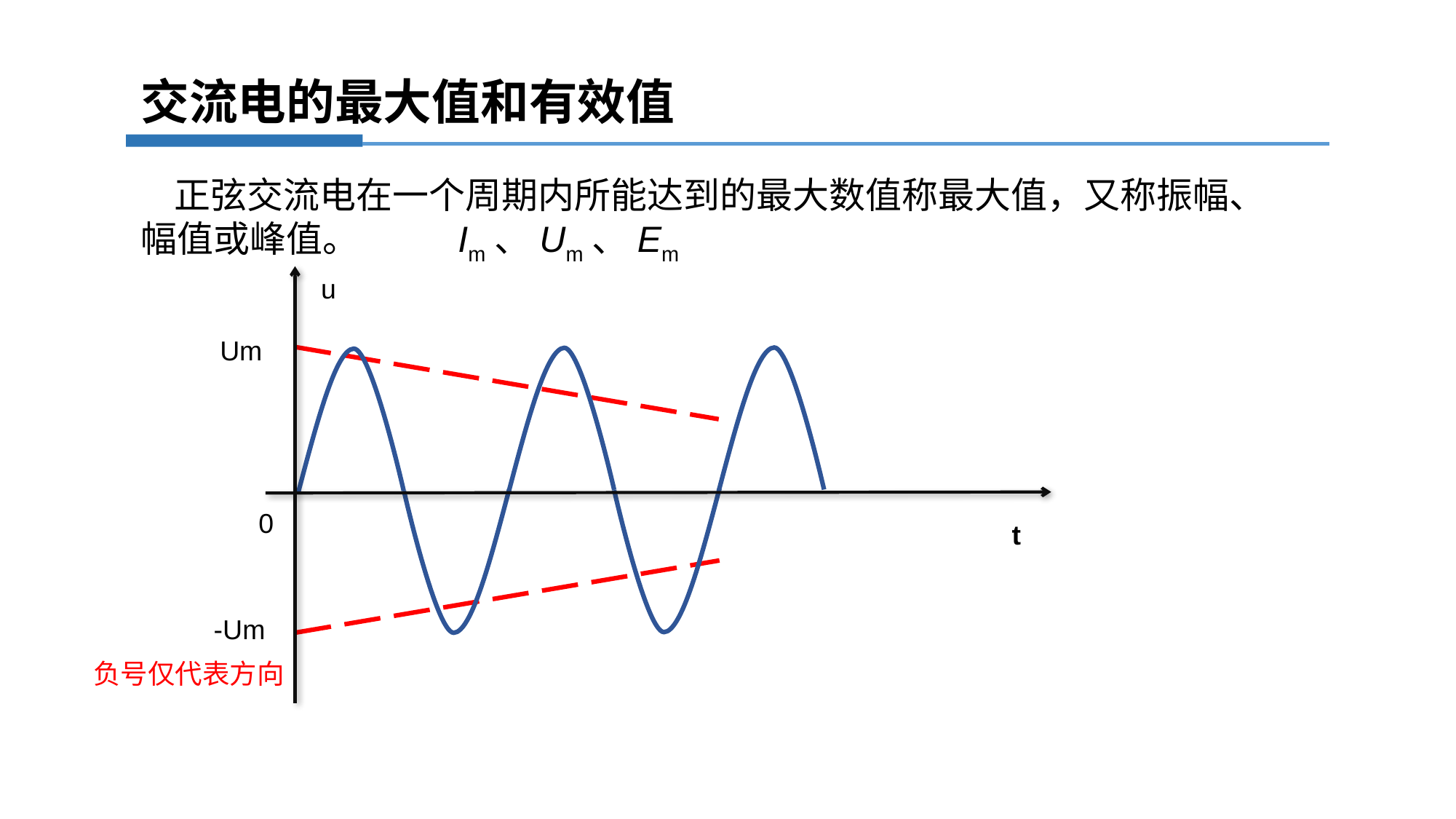

交流电的最大值和有效值

   正弦交流电在一个周期内所能达到的最大数值称最大值，又称振幅、幅值或峰值。           Im、Um、Em
u
0
t
Um

-Um
负号仅代表方向